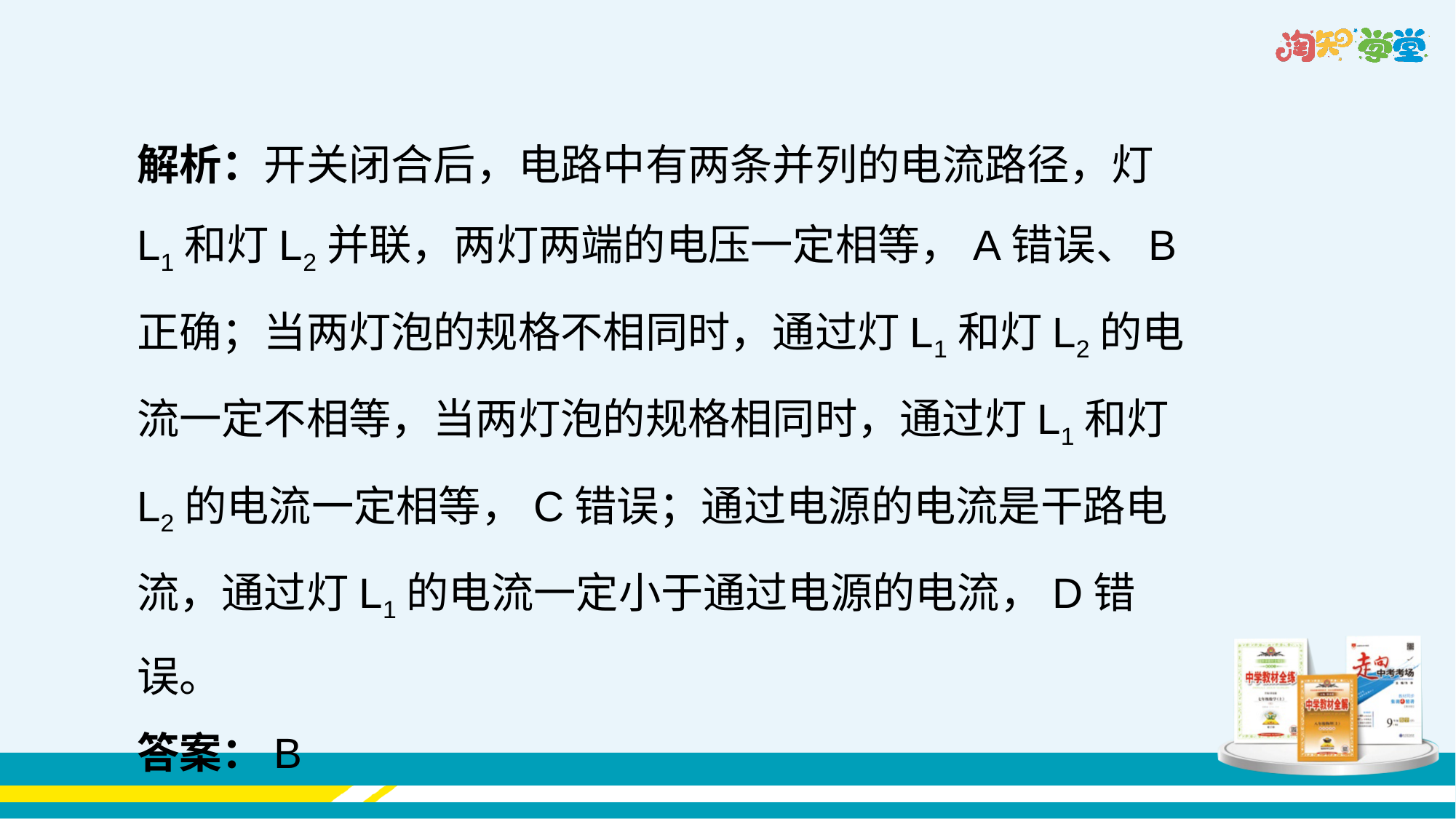

解析：开关闭合后，电路中有两条并列的电流路径，灯L1和灯L2并联，两灯两端的电压一定相等，A错误、B正确；当两灯泡的规格不相同时，通过灯L1和灯L2的电流一定不相等，当两灯泡的规格相同时，通过灯L1和灯L2的电流一定相等，C错误；通过电源的电流是干路电流，通过灯L1的电流一定小于通过电源的电流，D错误。
答案：B